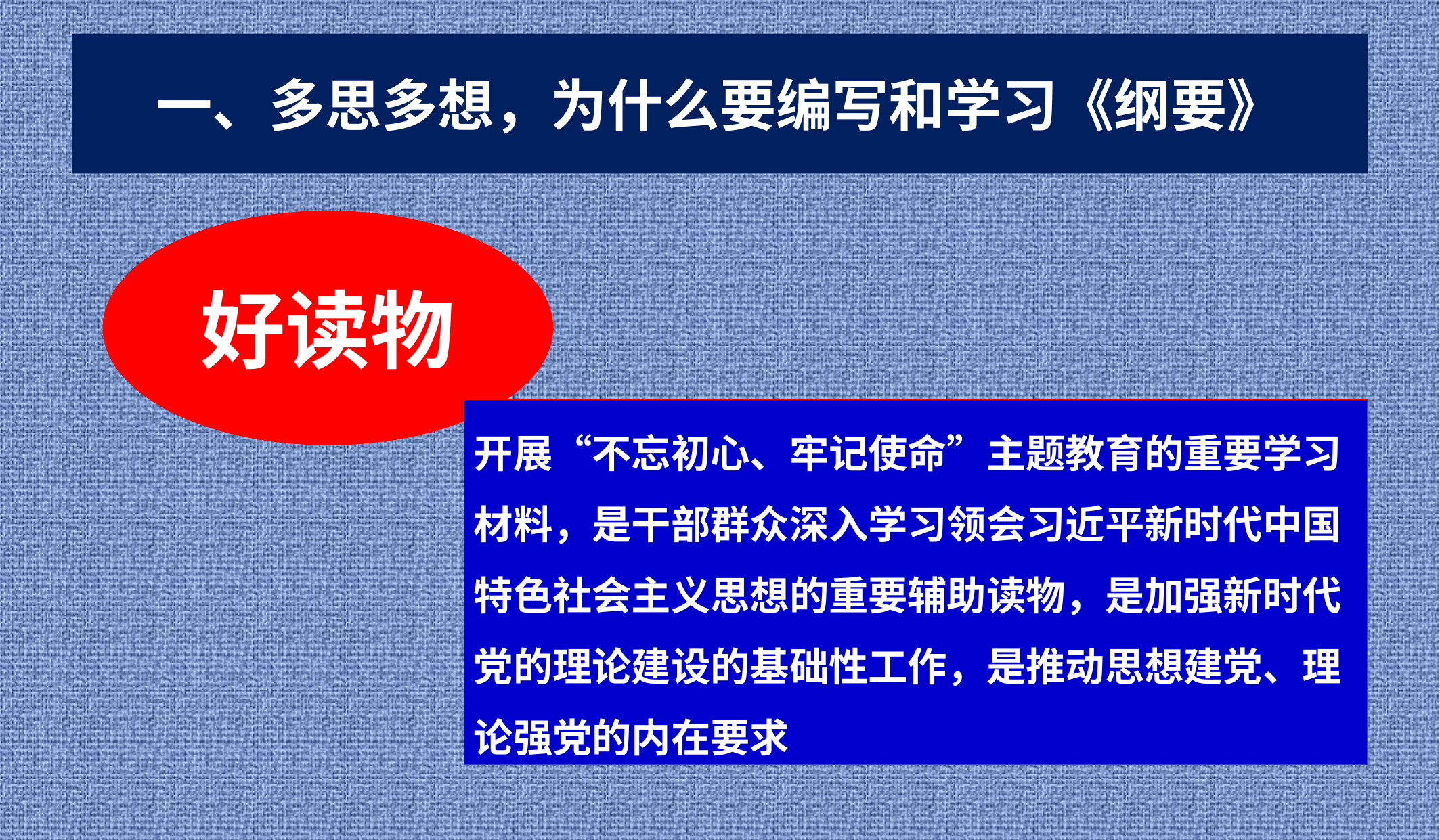

# 一、多思多想，为什么要编写和学习《纲要》
好读物
开展“不忘初心、牢记使命”主题教育的重要学习材料，是干部群众深入学习领会习近平新时代中国特色社会主义思想的重要辅助读物，是加强新时代党的理论建设的基础性工作，是推动思想建党、理论强党的内在要求